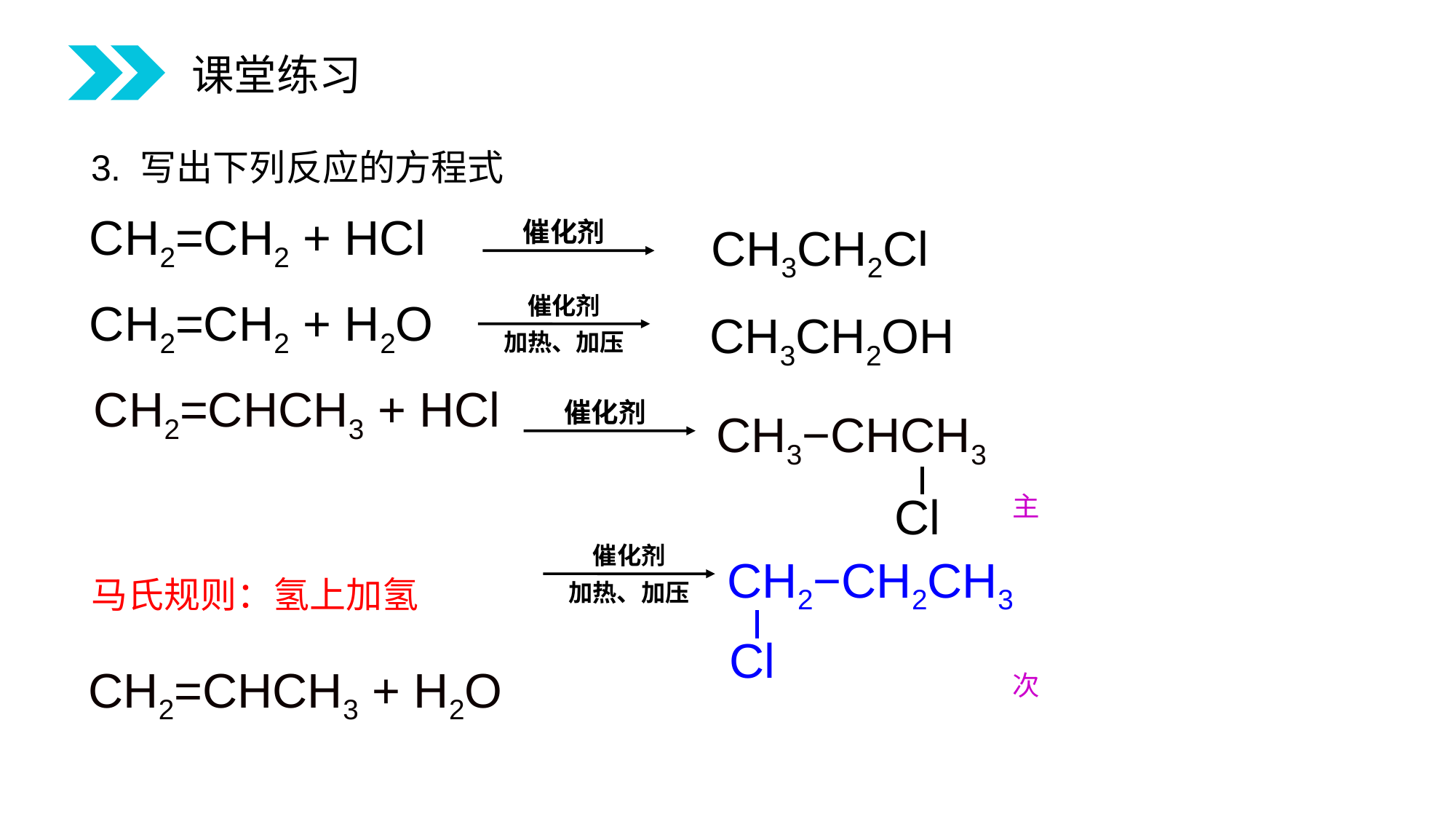

课堂练习
3. 写出下列反应的方程式
CH2=CH2 + HCl
催化剂

CH3CH2Cl
催化剂
加热、加压

CH2=CH2 + H2O
CH3CH2OH
CH2=CHCH3 + HCl
催化剂

CH3−CHCH3
Cl
主
催化剂
加热、加压

CH2−CH2CH3
Cl
马氏规则：氢上加氢
CH2=CHCH3 + H2O
次